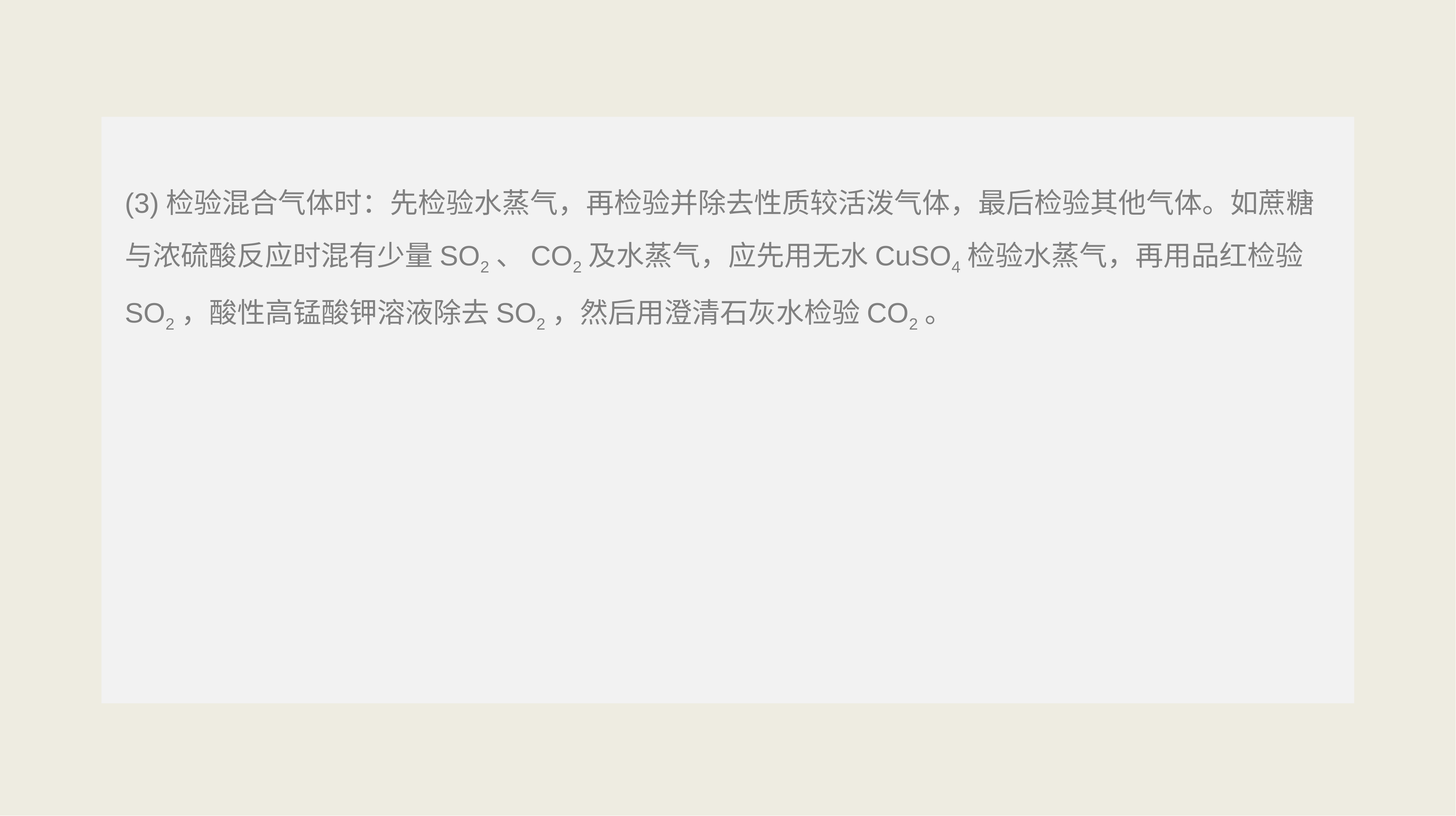

(3)检验混合气体时：先检验水蒸气，再检验并除去性质较活泼气体，最后检验其他气体。如蔗糖与浓硫酸反应时混有少量SO2、CO2及水蒸气，应先用无水CuSO4检验水蒸气，再用品红检验SO2，酸性高锰酸钾溶液除去SO2，然后用澄清石灰水检验CO2。